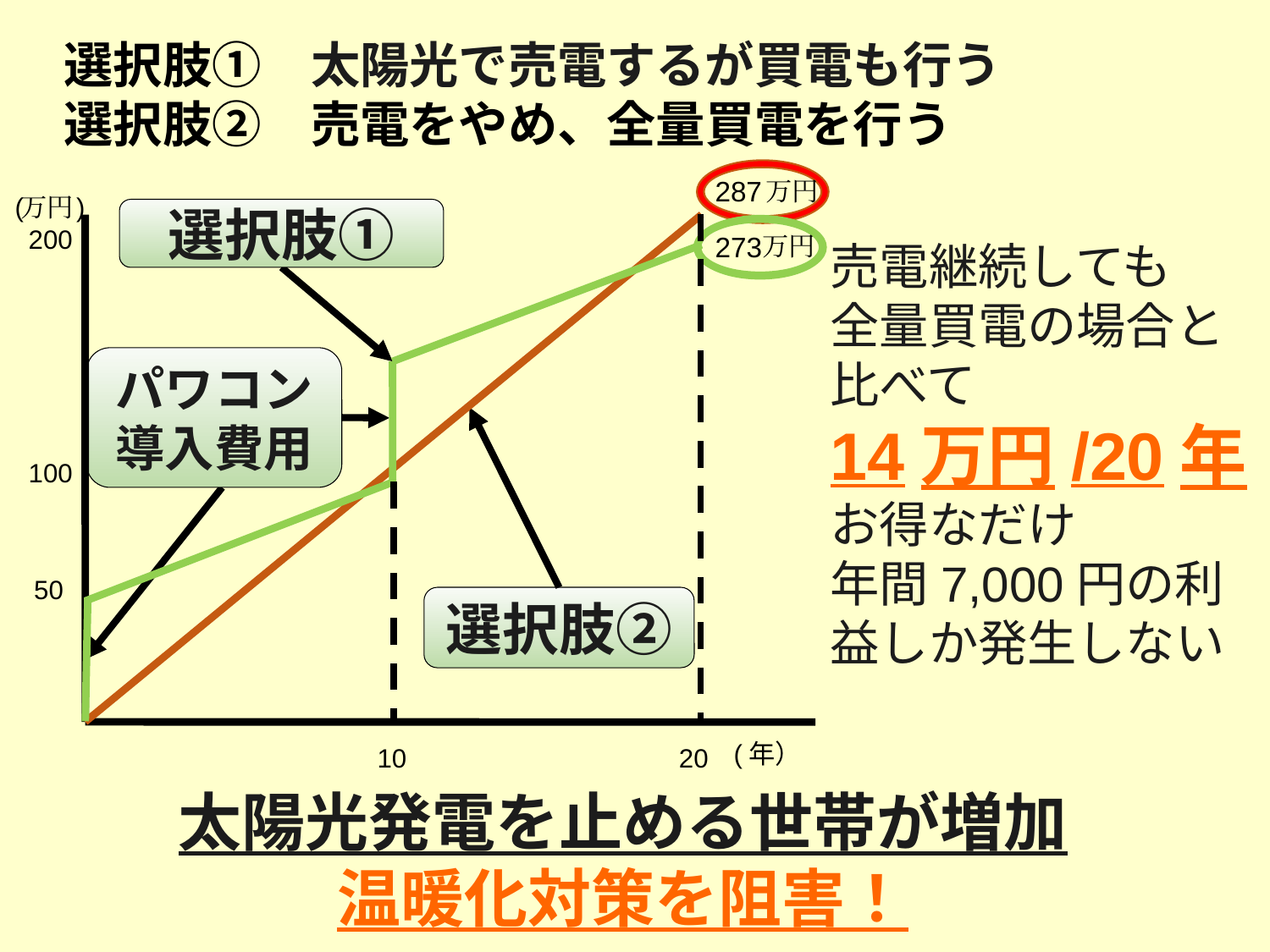

選択肢①　太陽光で売電するが買電も行う
選択肢②　売電をやめ、全量買電を行う

287

万円

万円
(
)

200

273
万円

100

50

(年）
10
20

選択肢①

売電継続しても
全量買電の場合と比べて
14万円/20年
お得なだけ
年間7,000円の利益しか発生しない
パワコン導入費用
選択肢②

太陽光発電を止める世帯が増加
温暖化対策を阻害！